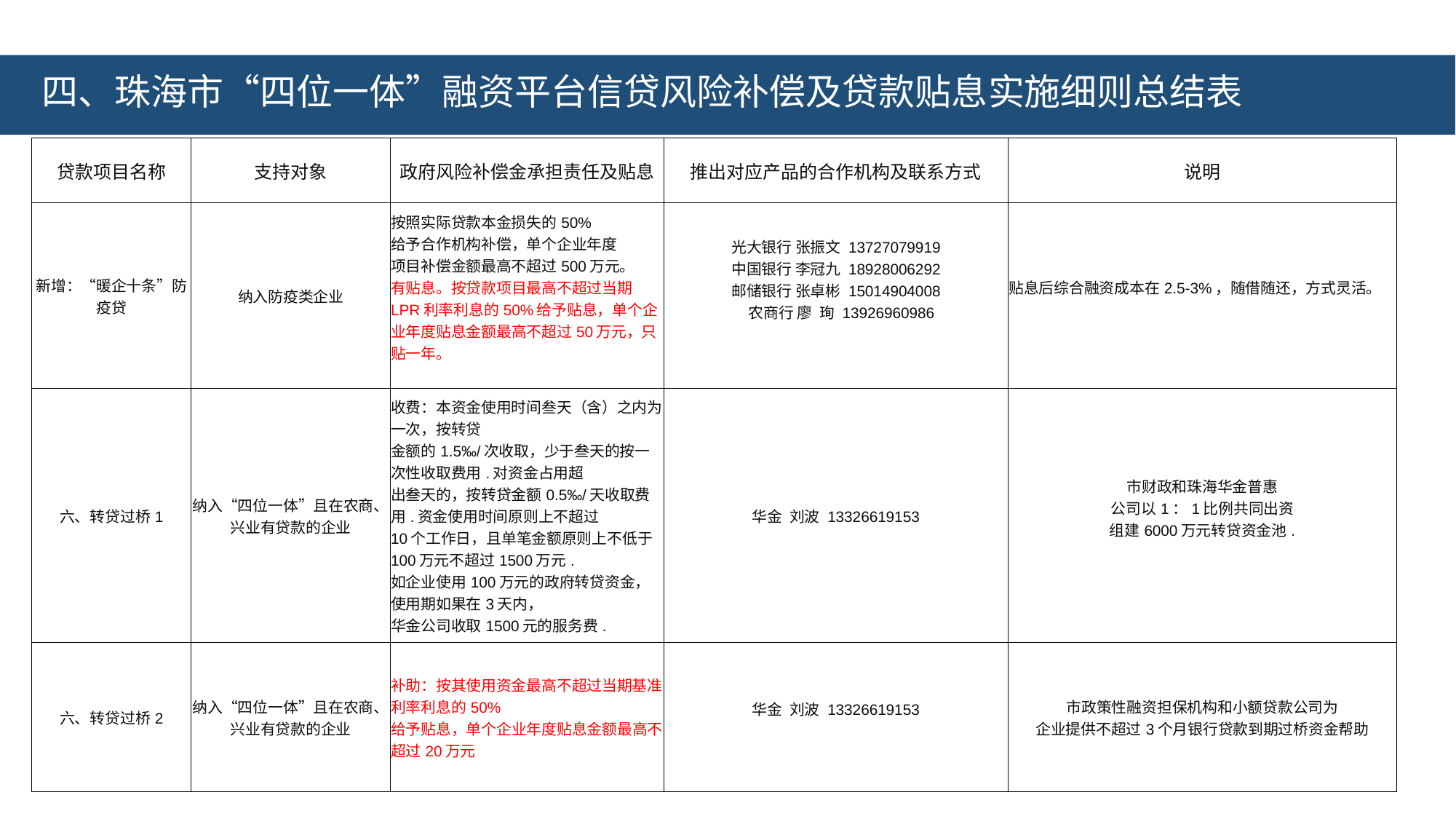

四、珠海市“四位一体”融资平台信贷风险补偿及贷款贴息实施细则总结表
| 贷款项目名称 | 支持对象 | 政府风险补偿金承担责任及贴息 | 推出对应产品的合作机构及联系方式 | 说明 |
| --- | --- | --- | --- | --- |
| 新增：“暖企十条”防疫贷 | 纳入防疫类企业 | 按照实际贷款本金损失的50% 给予合作机构补偿，单个企业年度 项目补偿金额最高不超过500万元。 有贴息。按贷款项目最高不超过当期LPR利率利息的50%给予贴息，单个企业年度贴息金额最高不超过50万元，只贴一年。 | 光大银行 张振文 13727079919 中国银行 李冠九 18928006292 邮储银行 张卓彬 15014904008 农商行 廖 珣 13926960986 | 贴息后综合融资成本在2.5-3%，随借随还，方式灵活。 |
| 六、转贷过桥1 | 纳入“四位一体”且在农商、兴业有贷款的企业 | 收费：本资金使用时间叁天（含）之内为一次，按转贷 金额的1.5‰/次收取，少于叁天的按一次性收取费用.对资金占用超 出叁天的，按转贷金额0.5‰/天收取费用.资金使用时间原则上不超过 10个工作日，且单笔金额原则上不低于100万元不超过1500万元. 如企业使用100万元的政府转贷资金，使用期如果在3天内， 华金公司收取1500元的服务费. | 华金 刘波 13326619153 | 市财政和珠海华金普惠 公司以1：1比例共同出资 组建6000万元转贷资金池. |
| 六、转贷过桥2 | 纳入“四位一体”且在农商、兴业有贷款的企业 | 补助：按其使用资金最高不超过当期基准利率利息的50% 给予贴息，单个企业年度贴息金额最高不超过20万元 | 华金 刘波 13326619153 | 市政策性融资担保机构和小额贷款公司为 企业提供不超过3个月银行贷款到期过桥资金帮助 |